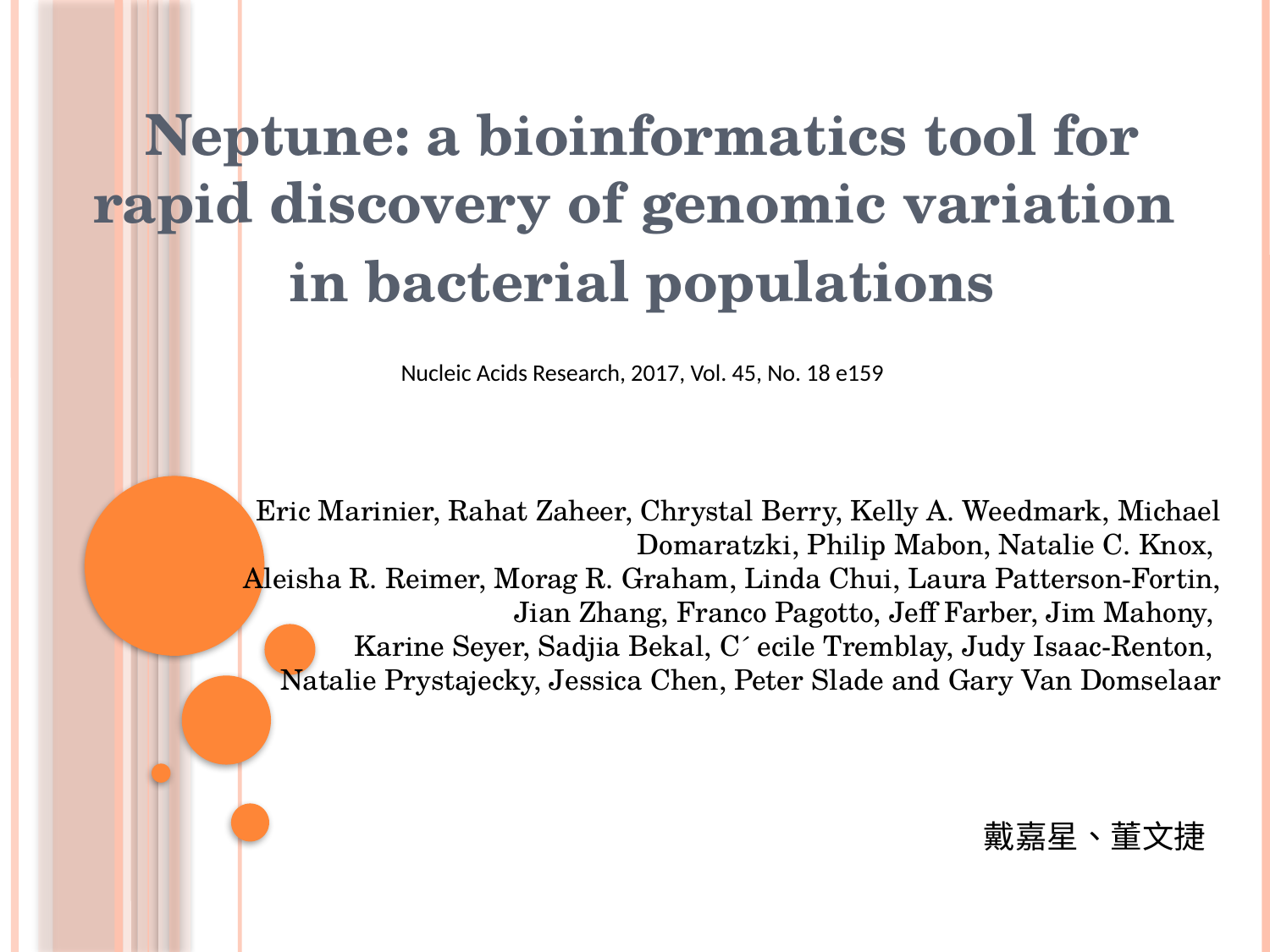

Neptune: a bioinformatics tool for rapid discovery of genomic variation
in bacterial populations
Nucleic Acids Research, 2017, Vol. 45, No. 18 e159
Eric Marinier, Rahat Zaheer, Chrystal Berry, Kelly A. Weedmark, Michael Domaratzki, Philip Mabon, Natalie C. Knox,
Aleisha R. Reimer, Morag R. Graham, Linda Chui, Laura Patterson-Fortin, Jian Zhang, Franco Pagotto, Jeff Farber, Jim Mahony,
Karine Seyer, Sadjia Bekal, C´ ecile Tremblay, Judy Isaac-Renton,
Natalie Prystajecky, Jessica Chen, Peter Slade and Gary Van Domselaar

戴嘉星、董文捷